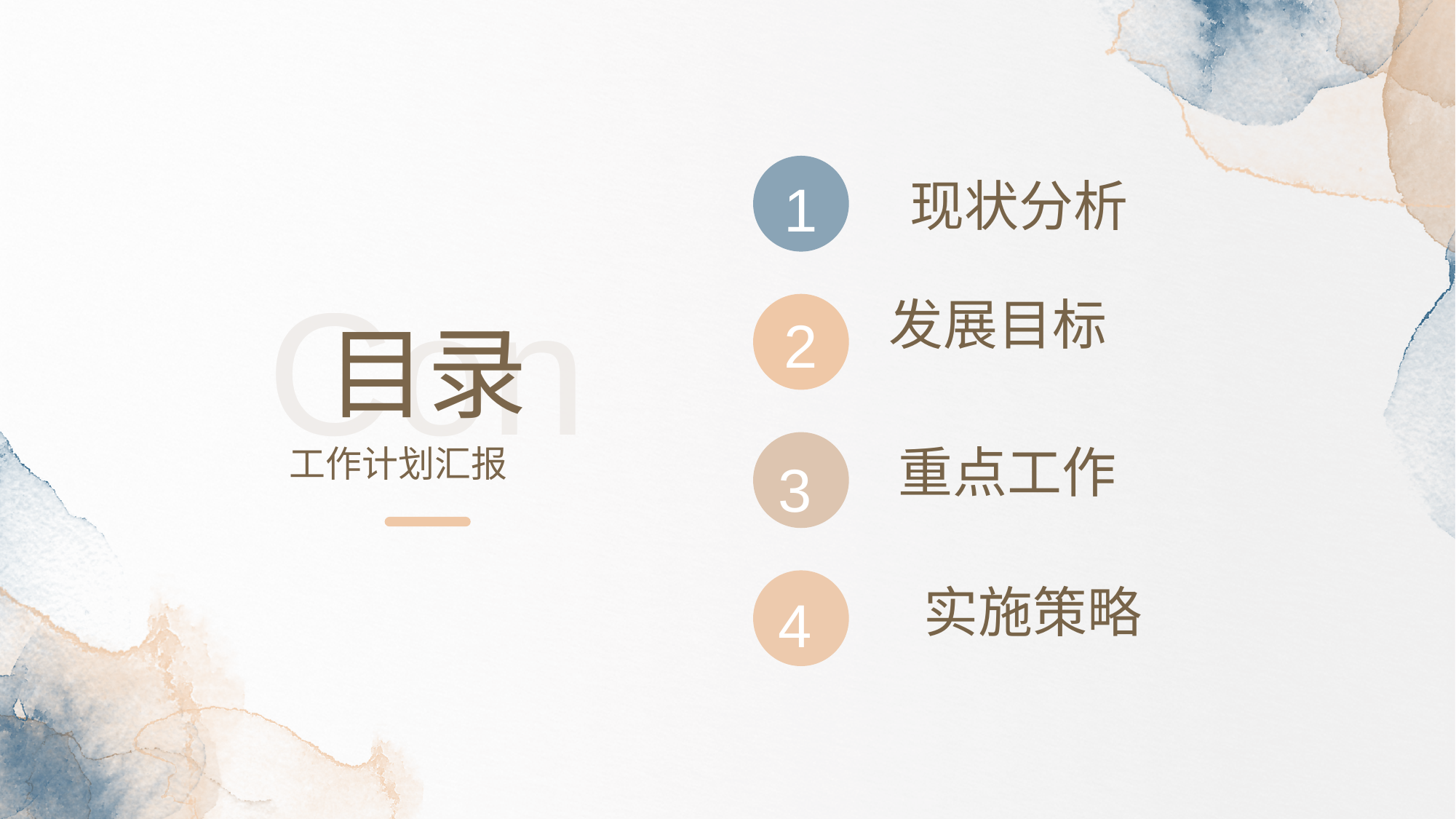

1

2

3

4
现状分析
Con
发展目标
目录
重点工作
工作计划汇报

实施策略